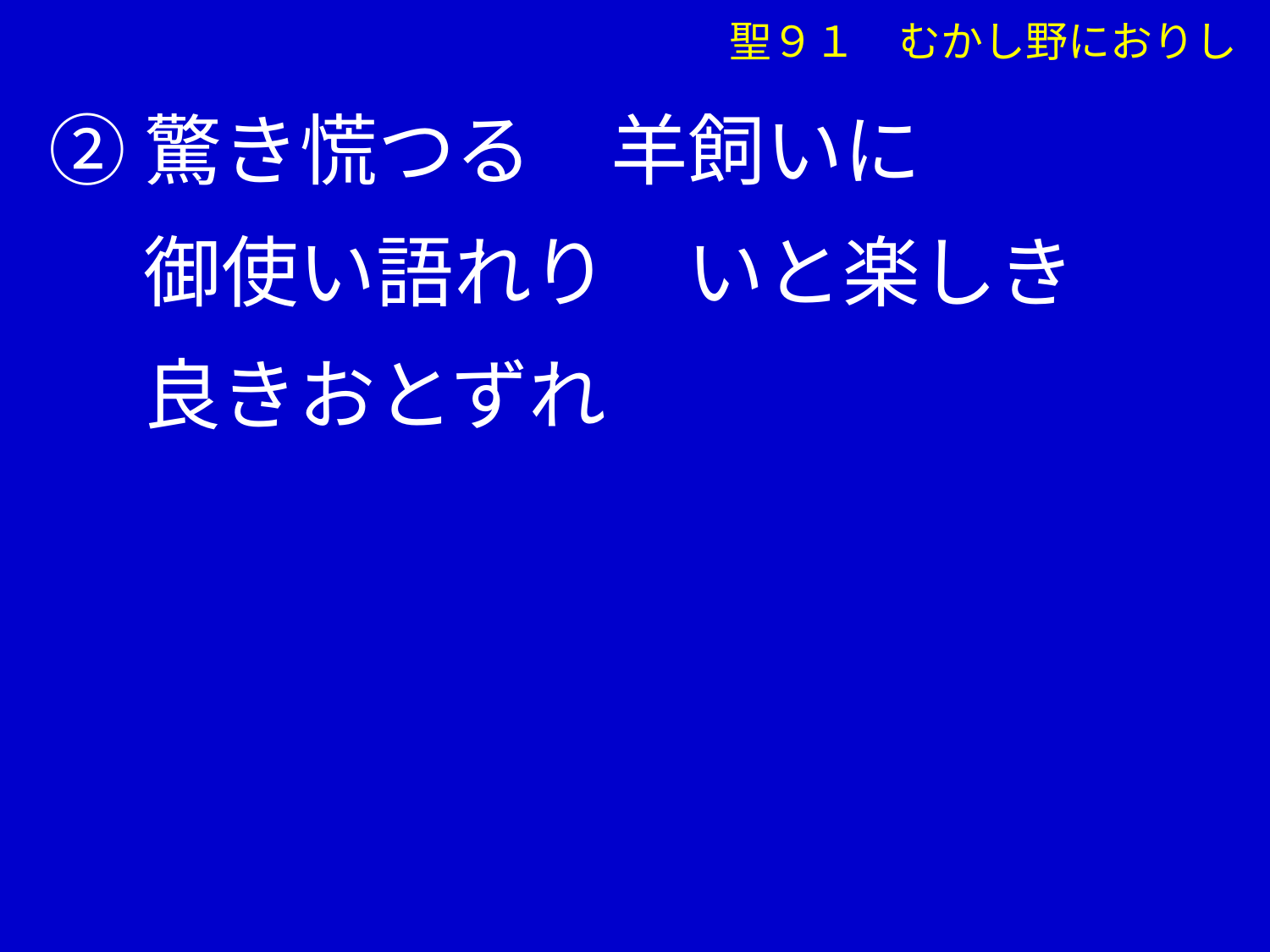

②驚き慌つる　羊飼いに
　 御使い語れり　いと楽しき
　 良きおとずれ
聖９１　むかし野におりし